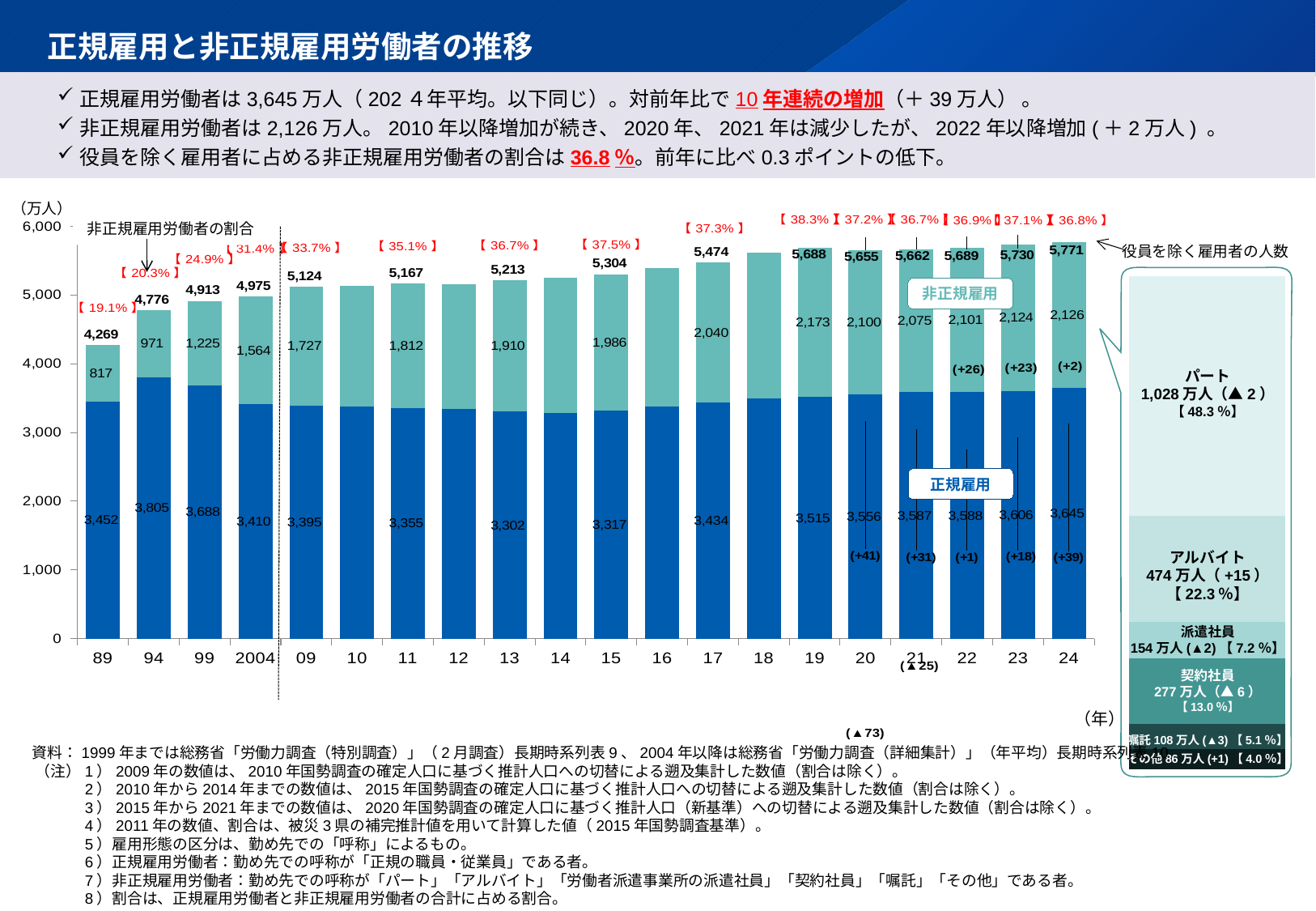

# 正規雇用と非正規雇用労働者の推移
正規雇用労働者は3,645万人（202４年平均。以下同じ）。対前年比で10年連続の増加（＋39万人） 。
非正規雇用労働者は2,126万人。2010年以降増加が続き、2020年、2021年は減少したが、2022年以降増加(＋2万人) 。
役員を除く雇用者に占める非正規雇用労働者の割合は36.8％。前年に比べ0.3ポイントの低下。

### Chart

| Category | その他 | 嘱託 | 契約社員 | 派遣社員 | アルバイト | パート |
|---|---|---|---|---|---|---|
| 割合 | 4.0 | 5.2 | 13.3 | 7.3 | 21.6 | 48.5 |
パート
1,028万人（▲2）
【48.3％】

アルバイト
474万人（+15）
【22.3％】

派遣社員
154万人(▲2)【7.2％】
契約社員
277万人（▲6）
【13.0％】

嘱託108万人(▲3)【5.1％】
その他86万人(+1)【4.0％】
（万人）

### Chart

| Category | 正規 | 非正規 | 役員を除く雇用者 | 非正規割合 | 正規前年差 | 非正規前年差 |
|---|---|---|---|---|---|---|
| 89 | 3452.0 | 817.0 | 4269.0 | 19.1 | None | None |
| 94 | 3805.0 | 971.0 | 4776.0 | 20.3 | None | None |
| 99 | 3688.0 | 1225.0 | 4913.0 | 24.9 | None | None |
| 2004 | 3410.0 | 1564.0 | 4975.0 | 31.4 | None | None |
| 09 | 3395.0 | 1727.0 | 5124.0 | 33.7 | None | None |
| 10 | 3374.0 | 1763.0 | 5138.0 | 34.4 | -21.0 | 36.0 |
| 11 | 3355.0 | 1812.0 | 5167.0 | 35.1 | -19.0 | 49.0 |
| 12 | 3345.0 | 1816.0 | 5161.0 | 35.2 | -10.0 | 4.0 |
| 13 | 3302.0 | 1910.0 | 5213.0 | 36.7 | -43.0 | 94.0 |
| 14 | 3288.0 | 1967.0 | 5256.0 | 37.4 | -14.0 | 57.0 |
| 15 | 3317.0 | 1986.0 | 5304.0 | 37.5 | 29.0 | 19.0 |
| 16 | 3372.0 | 2025.0 | 5397.0 | 37.5 | 55.0 | 39.0 |
| 17 | 3434.0 | 2040.0 | 5474.0 | 37.3 | 62.0 | 15.0 |
| 18 | 3492.0 | 2126.0 | 5617.0 | 37.9 | 58.0 | 86.0 |
| 19 | 3515.0 | 2173.0 | 5688.0 | 38.3 | 23.0 | 47.0 |
| 20 | 3556.0 | 2100.0 | 5655.0 | 37.2 | 41.0 | -73.0 |
| 21 | 3587.0 | 2075.0 | 5662.0 | 36.7 | 31.0 | -25.0 |
| 22 | 3588.0 | 2101.0 | 5689.0 | 36.9 | 1.0 | 26.0 |
| 23 | 3606.0 | 2124.0 | 5730.0 | 37.1 | 18.0 | 23.0 |
| 24 | 3645.0 | 2126.0 | 5771.0 | 36.8 | 39.0 | 2.0 |
非正規雇用労働者の割合
役員を除く雇用者の人数
非正規雇用
正規雇用
（年）
　資料：1999年までは総務省「労働力調査（特別調査）」（2月調査）長期時系列表9、2004年以降は総務省「労働力調査（詳細集計）」（年平均）長期時系列表10
　 （注）1）2009年の数値は、2010年国勢調査の確定人口に基づく推計人口への切替による遡及集計した数値（割合は除く）。
　　　　 2）2010年から2014年までの数値は、2015年国勢調査の確定人口に基づく推計人口への切替による遡及集計した数値（割合は除く）。
　　　　 3）2015年から2021年までの数値は、2020年国勢調査の確定人口に基づく推計人口（新基準）への切替による遡及集計した数値（割合は除く）。
　　　　 4）2011年の数値、割合は、被災3県の補完推計値を用いて計算した値（2015年国勢調査基準）。
　　　　 5）雇用形態の区分は、勤め先での「呼称」によるもの。
　　　　 6）正規雇用労働者：勤め先での呼称が「正規の職員・従業員」である者。
　　　　 7）非正規雇用労働者：勤め先での呼称が「パート」「アルバイト」「労働者派遣事業所の派遣社員」「契約社員」「嘱託」「その他」である者。
　　　　 8）割合は、正規雇用労働者と非正規雇用労働者の合計に占める割合。